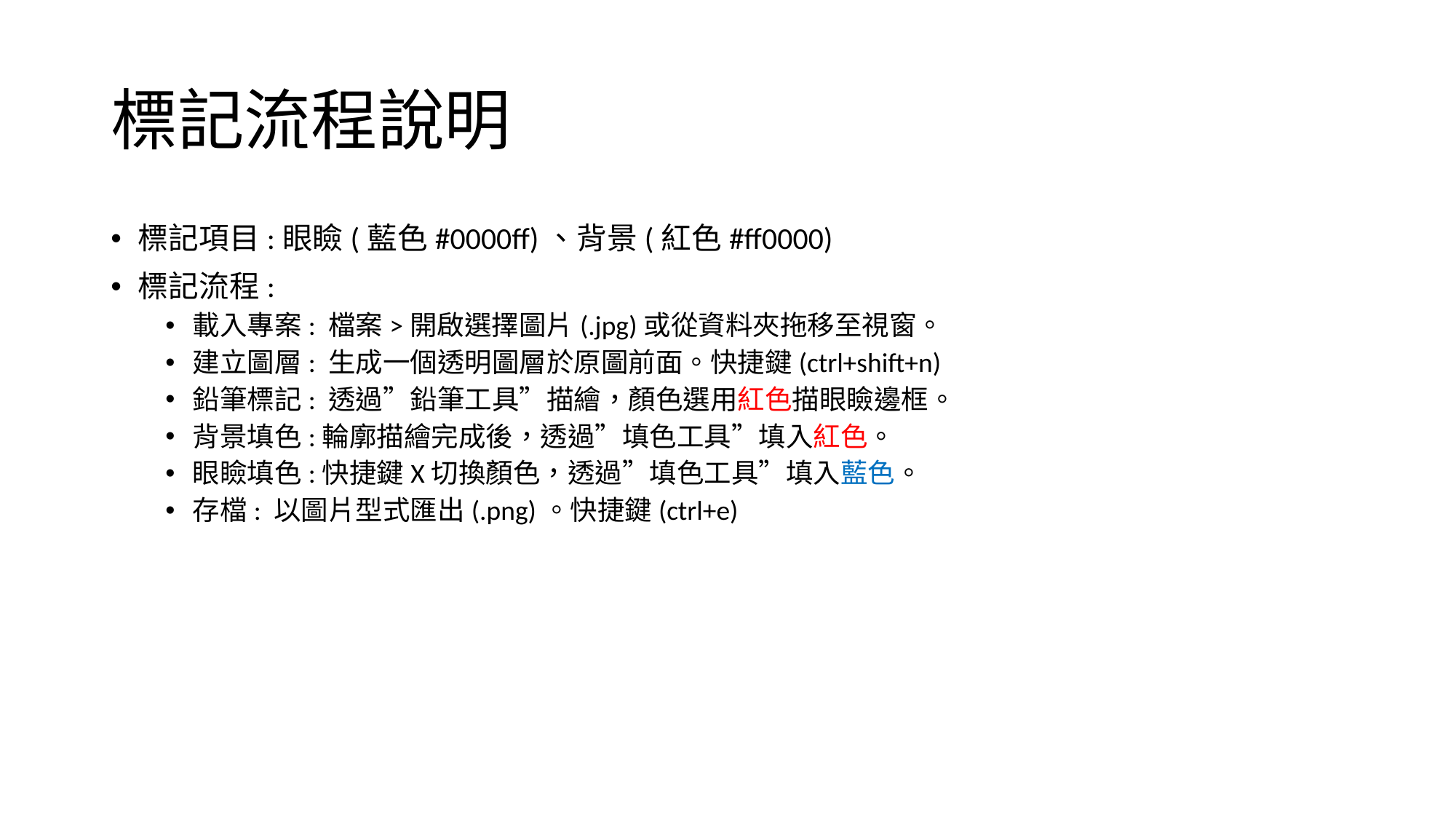

# 標記流程說明​
標記項目:眼瞼(藍色#0000ff)、背景(紅色#ff0000)
標記流程:​
載入專案: 檔案>開啟選擇圖片(.jpg)或從資料夾拖移至視窗。​
建立圖層: 生成一個透明圖層於原圖前面。​快捷鍵(ctrl+shift+n)
鉛筆標記: 透過”鉛筆工具”描繪，顏色選用紅色描眼瞼邊框。
背景填色:輪廓描繪完成後，透過”填色工具”填入紅色。​
眼瞼填色:快捷鍵X切換顏色，透過”填色工具”填入藍色。
存檔: 以圖片型式匯出(.png)。快捷鍵(ctrl+e)